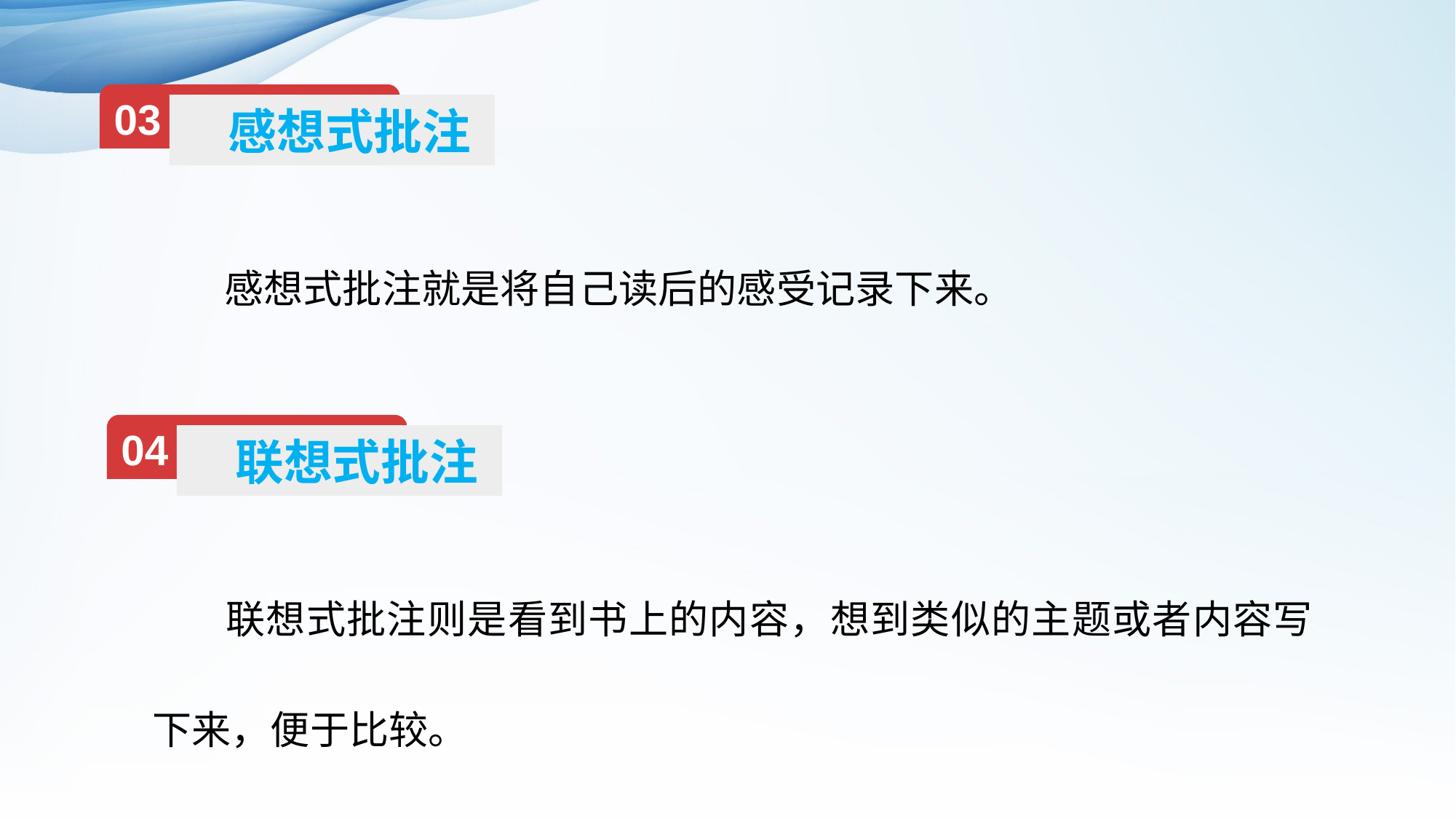

03
    感想式批注
       感想式批注就是将自己读后的感受记录下来。
04
    联想式批注
    联想式批注则是看到书上的内容，想到类似的主题或者内容写下来，便于比较。